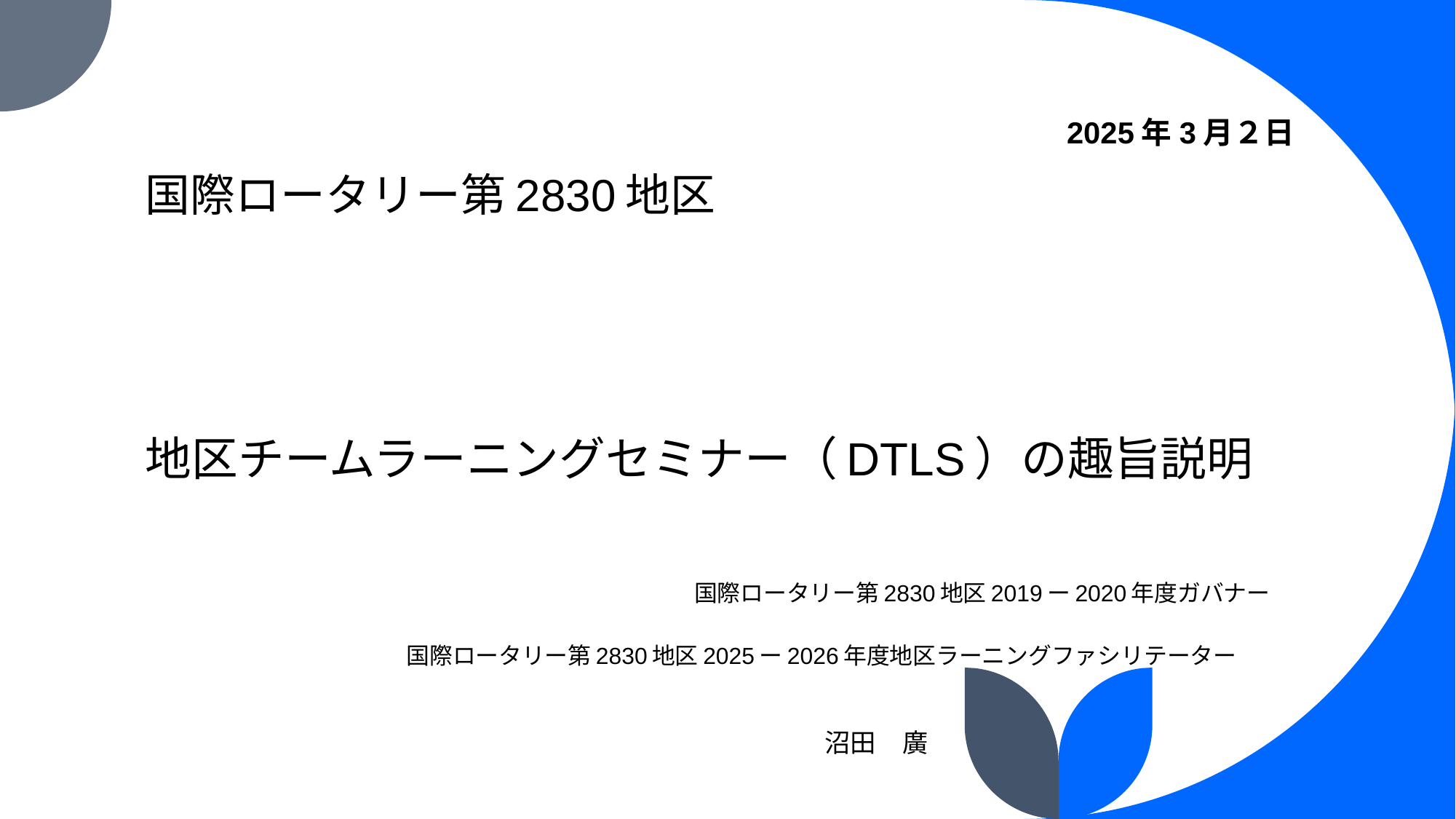

# 2025年3月２日
国際ロータリー第2830地区

地区チームラーニングセミナー（DTLS）の趣旨説明

　　　　　　　　   国際ロータリー第2830地区2019ー2020年度ガバナー
                   国際ロータリー第2830地区2025ー2026年度地区ラーニングファシリテーター
　　　　　　　　　　　　　　　　　　　　　　　　　　　　　　　　　　　　　　　　　　　　　　　　　　　　　　　　　　　　　　　　　　　　　　　　　沼田　廣